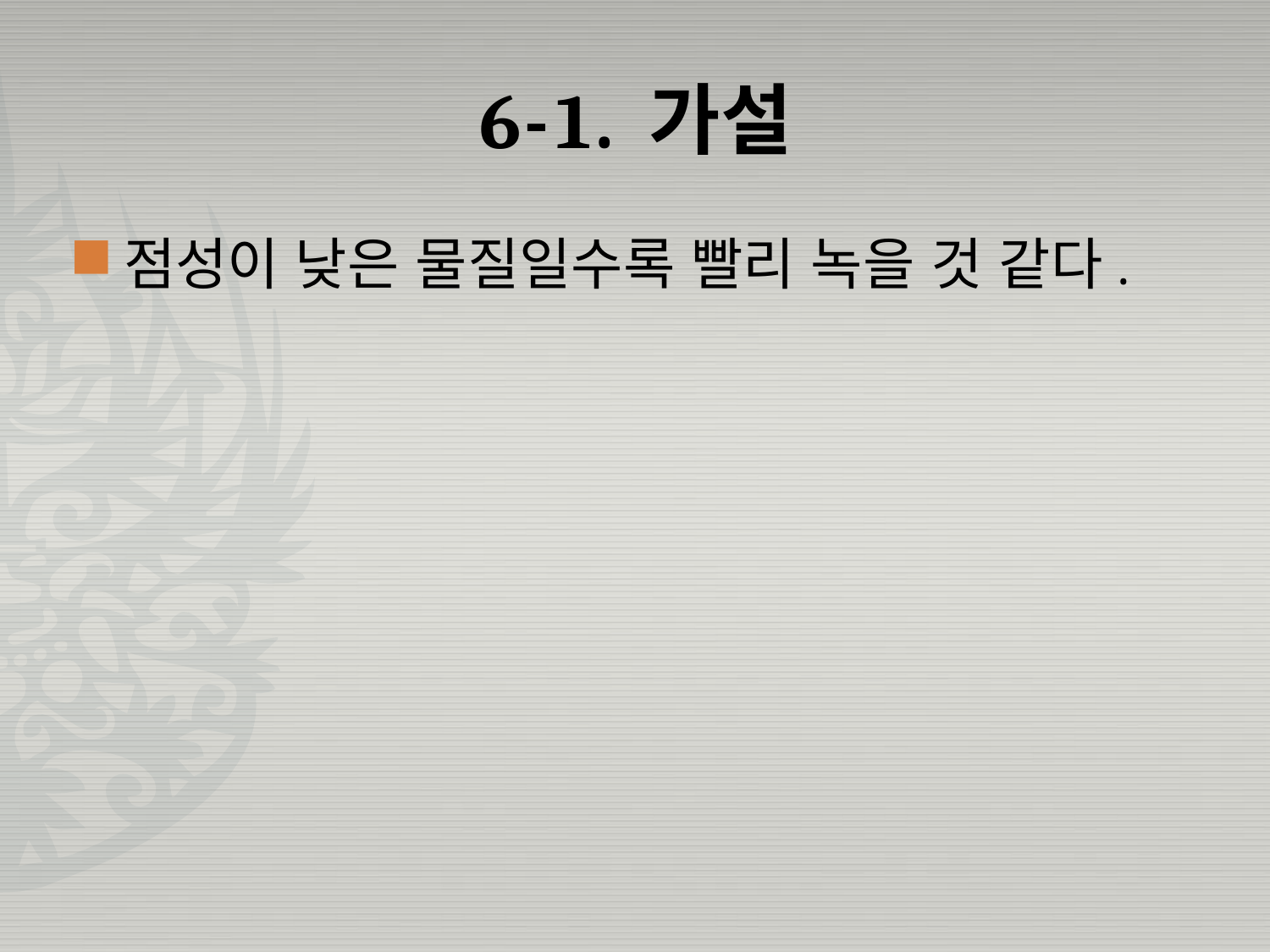

# 6-1. 가설
점성이 낮은 물질일수록 빨리 녹을 것 같다.